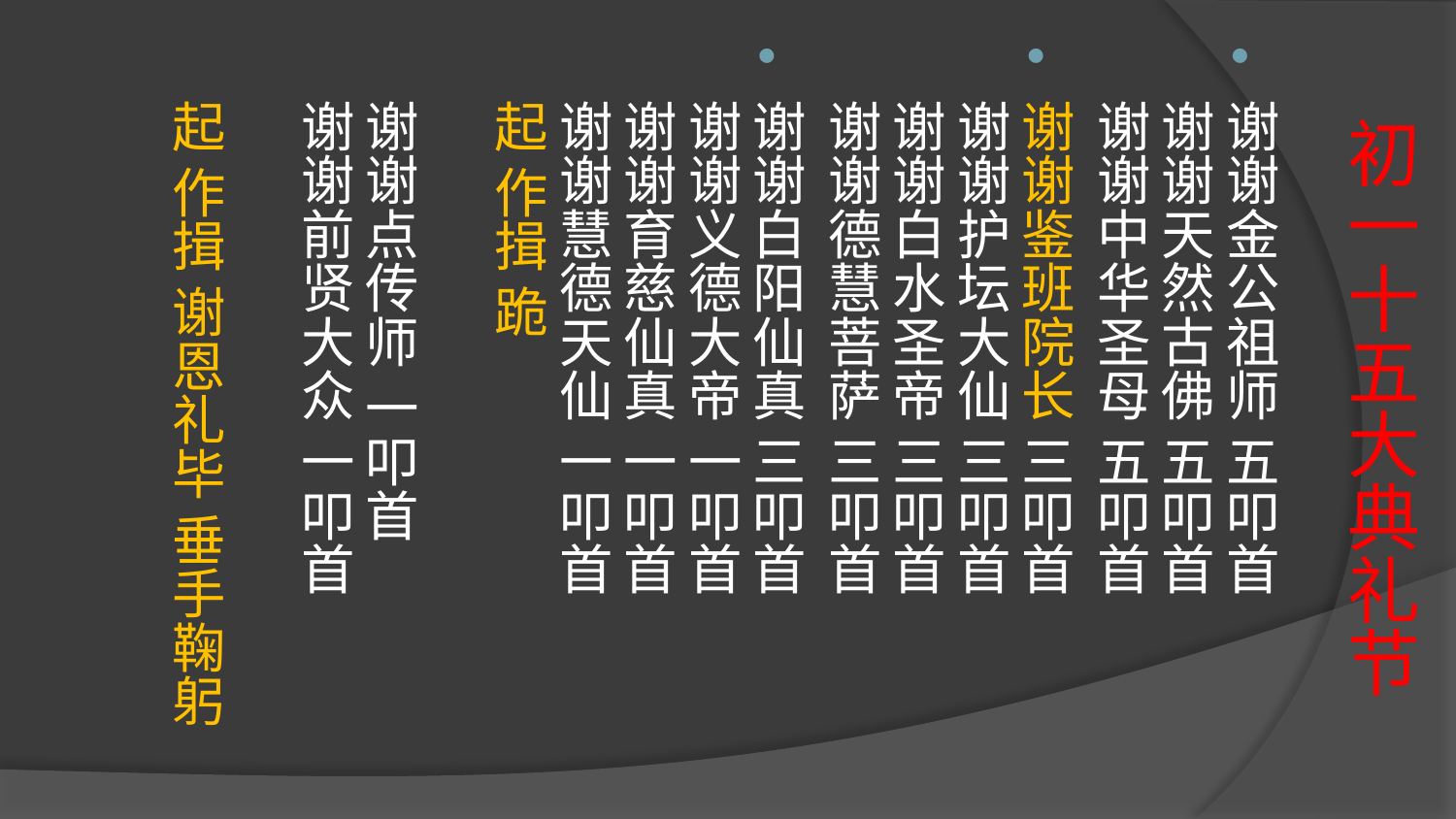

# 初一十五大典礼节
谢谢金公祖师 五叩首
谢谢天然古佛 五叩首
谢谢中华圣母 五叩首
谢谢鉴班院长 三叩首
谢谢护坛大仙 三叩首
谢谢白水圣帝 三叩首
谢谢德慧菩萨 三叩首
谢谢白阳仙真 三叩首
谢谢义德大帝 一叩首
谢谢育慈仙真 一叩首
谢谢慧德天仙 一叩首
起 作揖 跪
谢谢点传师 一叩首
谢谢前贤大众 一叩首
起 作揖 谢恩礼毕 垂手鞠躬